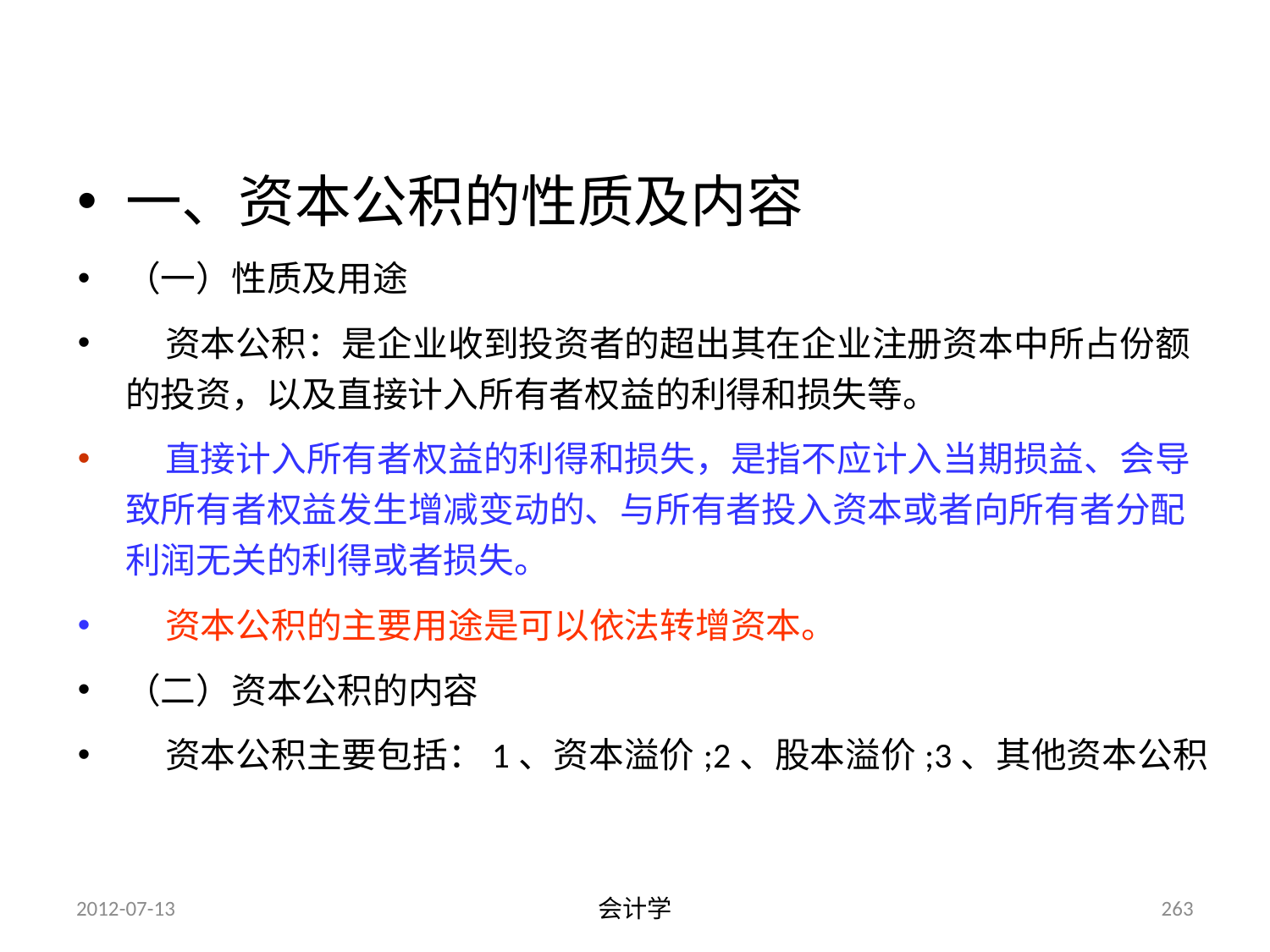

# 第三节     资本公积
一、资本公积的性质及内容
（一）性质及用途
    资本公积：是企业收到投资者的超出其在企业注册资本中所占份额的投资，以及直接计入所有者权益的利得和损失等。
    直接计入所有者权益的利得和损失，是指不应计入当期损益、会导致所有者权益发生增减变动的、与所有者投入资本或者向所有者分配利润无关的利得或者损失。
    资本公积的主要用途是可以依法转增资本。
（二）资本公积的内容
    资本公积主要包括：1、资本溢价;2、股本溢价;3、其他资本公积
2012-07-13
会计学
263